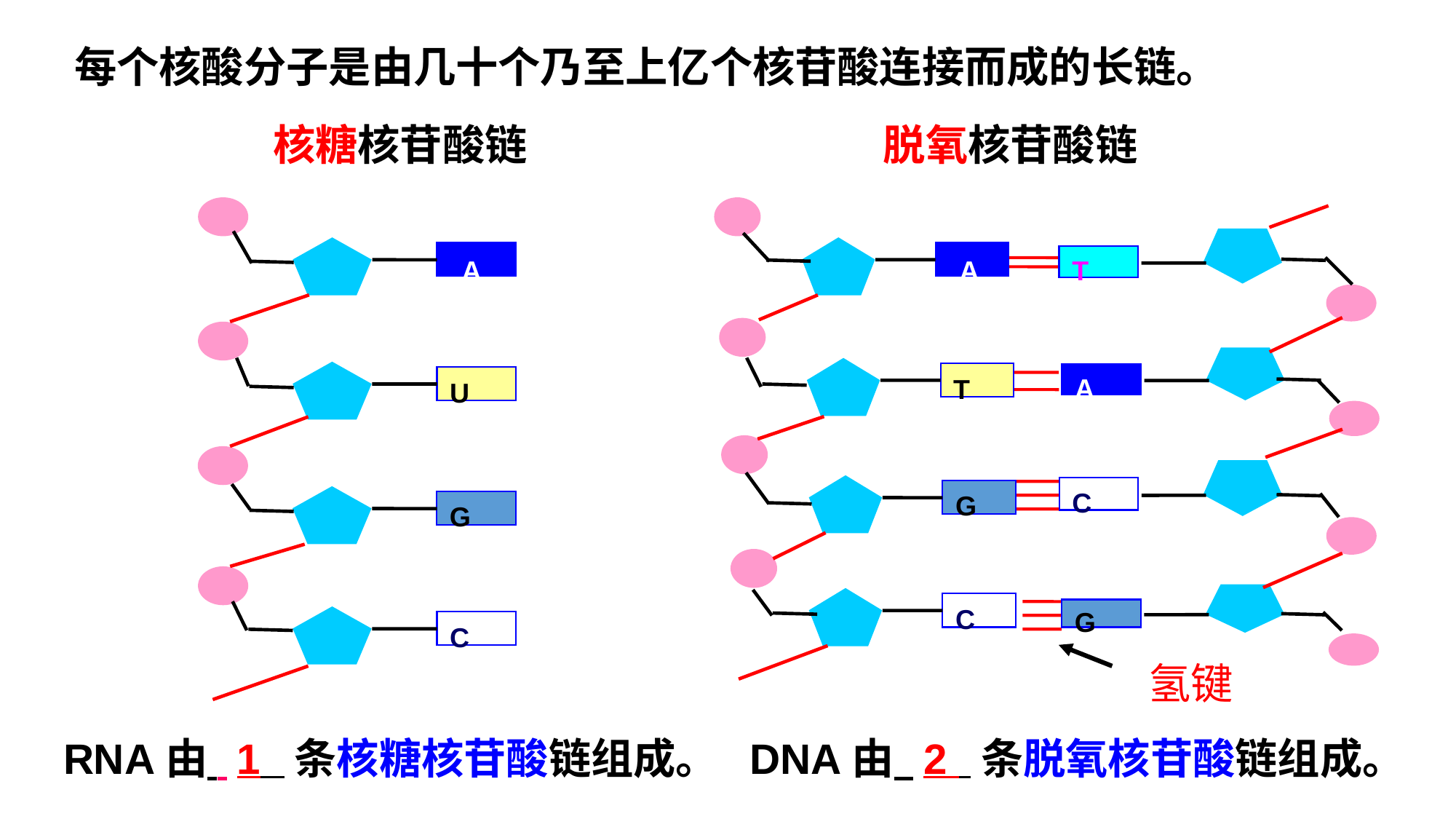

每个核酸分子是由几十个乃至上亿个核苷酸连接而成的长链。
核糖核苷酸链
脱氧核苷酸链

A

A

T

A

C

G

T

U

G

G

C

C

氢键

 RNA由  1  条核糖核苷酸链组成。
    DNA由  2  条脱氧核苷酸链组成。